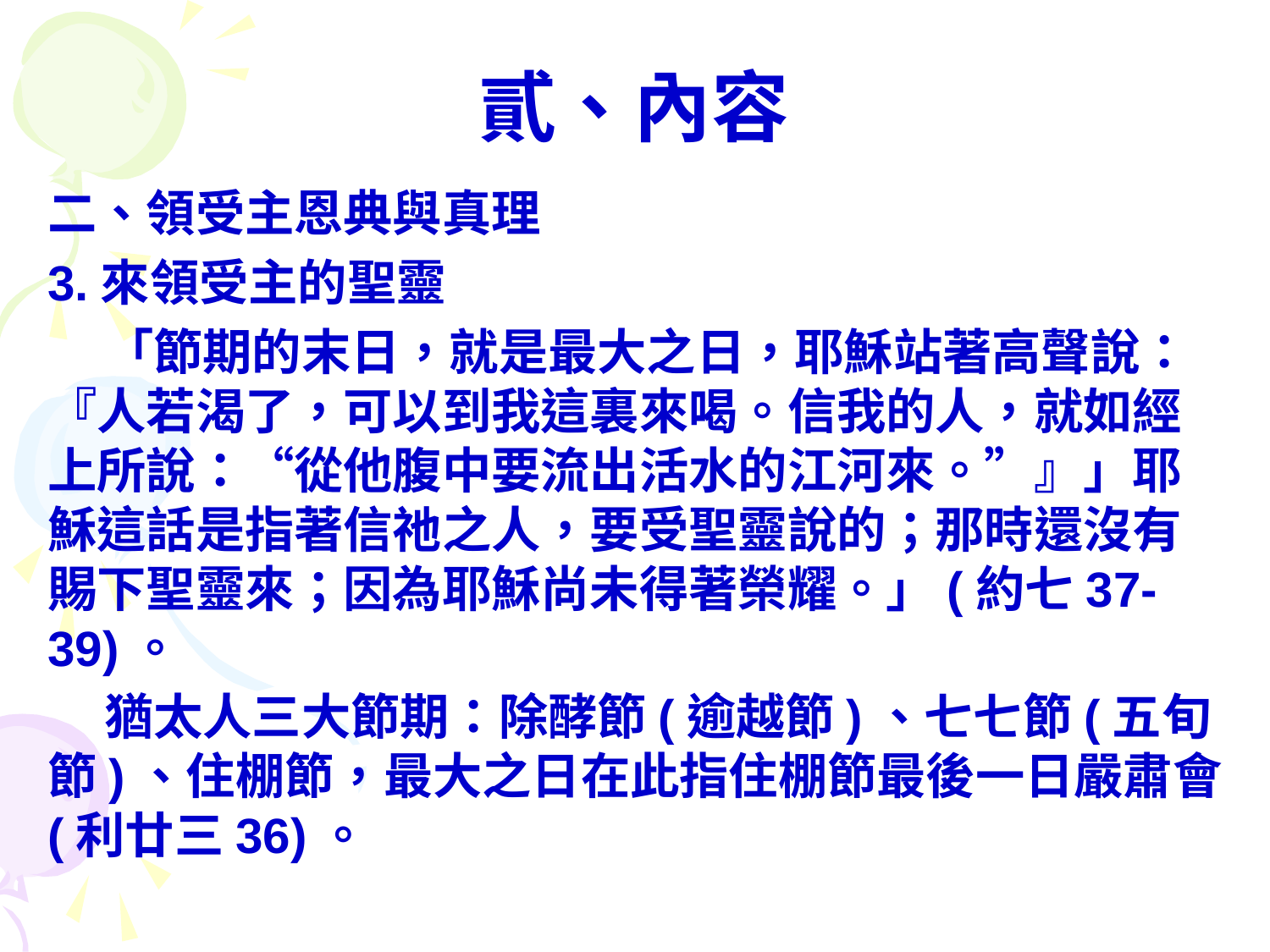

# 貳、內容
二、領受主恩典與真理
3.來領受主的聖靈
    「節期的末日，就是最大之日，耶穌站著高聲說：『人若渴了，可以到我這裏來喝。信我的人，就如經上所說：“從他腹中要流出活水的江河來。”』」耶穌這話是指著信祂之人，要受聖靈說的；那時還沒有賜下聖靈來；因為耶穌尚未得著榮耀。」(約七37-39)。
    猶太人三大節期：除酵節(逾越節)、七七節(五旬節)、住棚節，最大之日在此指住棚節最後一日嚴肅會(利廿三36)。